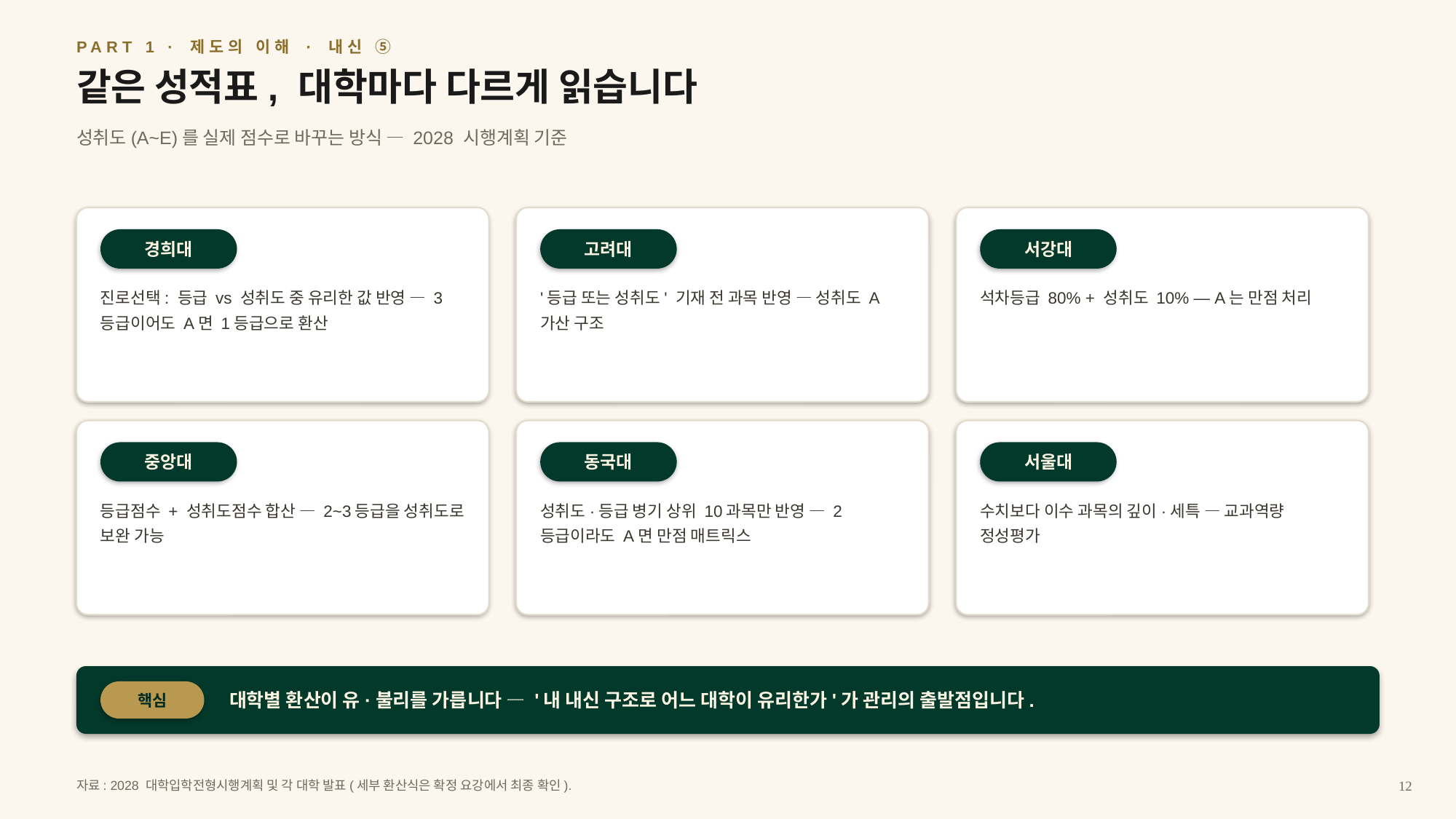

PART 1 · 제도의 이해 · 내신 ⑤
같은 성적표, 대학마다 다르게 읽습니다
성취도(A~E)를 실제 점수로 바꾸는 방식 — 2028 시행계획 기준

경희대
고려대
서강대
진로선택: 등급 vs 성취도 중 유리한 값 반영 — 3등급이어도 A면 1등급으로 환산
'등급 또는 성취도' 기재 전 과목 반영 — 성취도 A 가산 구조
석차등급 80% + 성취도 10% — A는 만점 처리

중앙대
동국대
서울대
등급점수 + 성취도점수 합산 — 2~3등급을 성취도로 보완 가능
성취도·등급 병기 상위 10과목만 반영 — 2등급이라도 A면 만점 매트릭스
수치보다 이수 과목의 깊이·세특 — 교과역량 정성평가

대학별 환산이 유·불리를 가릅니다 — '내 내신 구조로 어느 대학이 유리한가'가 관리의 출발점입니다.
핵심
자료: 2028 대학입학전형시행계획 및 각 대학 발표(세부 환산식은 확정 요강에서 최종 확인).
12